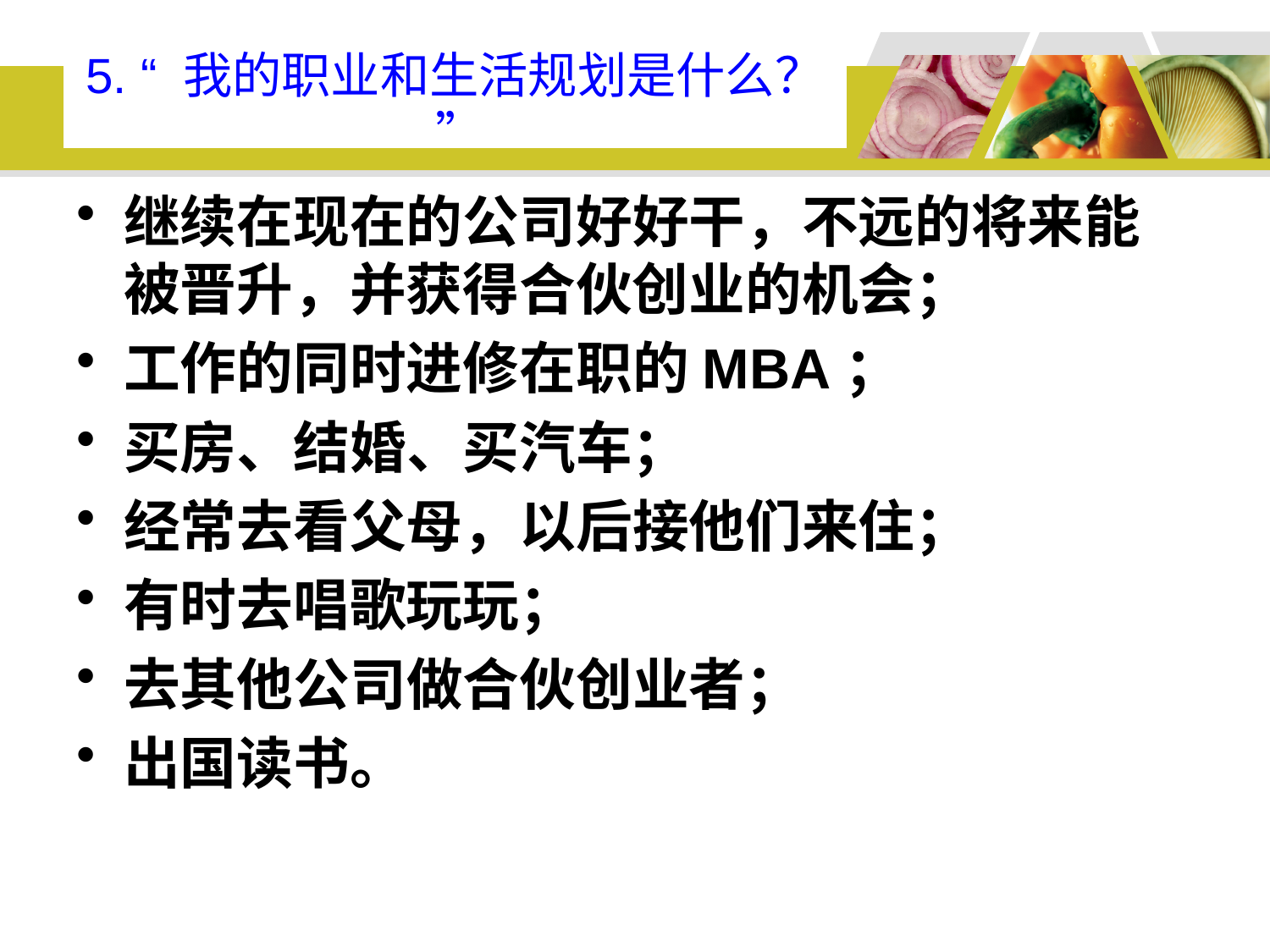

# 5. “ 我的职业和生活规划是什么？ ”
继续在现在的公司好好干，不远的将来能被晋升，并获得合伙创业的机会；
工作的同时进修在职的MBA；
买房、结婚、买汽车；
经常去看父母，以后接他们来住；
有时去唱歌玩玩；
去其他公司做合伙创业者；
出国读书。